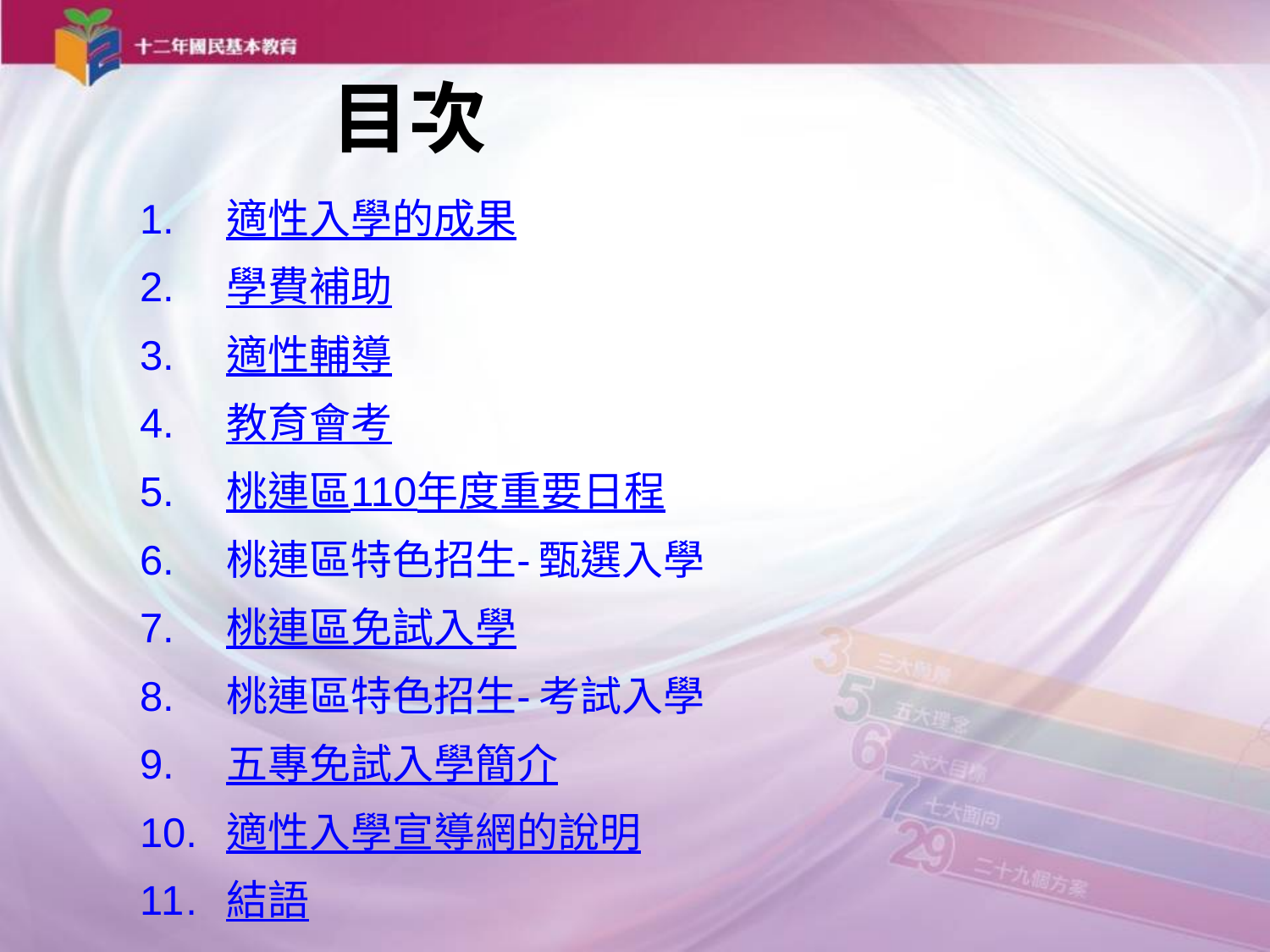

目次
適性入學的成果
學費補助
適性輔導
教育會考
桃連區110年度重要日程
桃連區特色招生-甄選入學
桃連區免試入學
桃連區特色招生-考試入學
五專免試入學簡介
適性入學宣導網的說明
結語